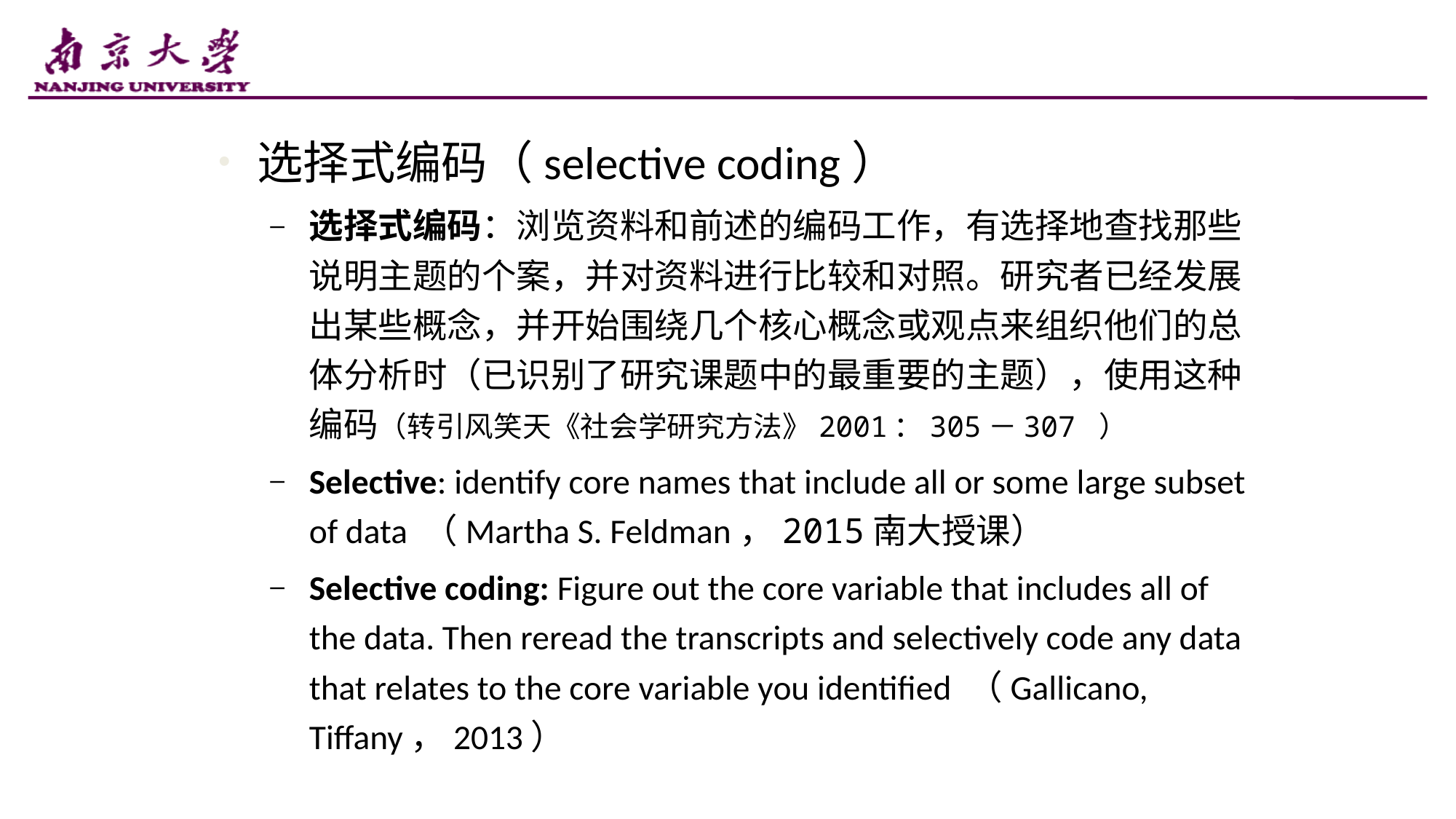

选择式编码（selective coding）
选择式编码：浏览资料和前述的编码工作，有选择地查找那些说明主题的个案，并对资料进行比较和对照。研究者已经发展出某些概念，并开始围绕几个核心概念或观点来组织他们的总体分析时（已识别了研究课题中的最重要的主题），使用这种编码（转引风笑天《社会学研究方法》2001：305－307 ）
Selective: identify core names that include all or some large subset of data （Martha S. Feldman，2015南大授课）
Selective coding: Figure out the core variable that includes all of the data. Then reread the transcripts and selectively code any data that relates to the core variable you identified （Gallicano, Tiffany，2013）